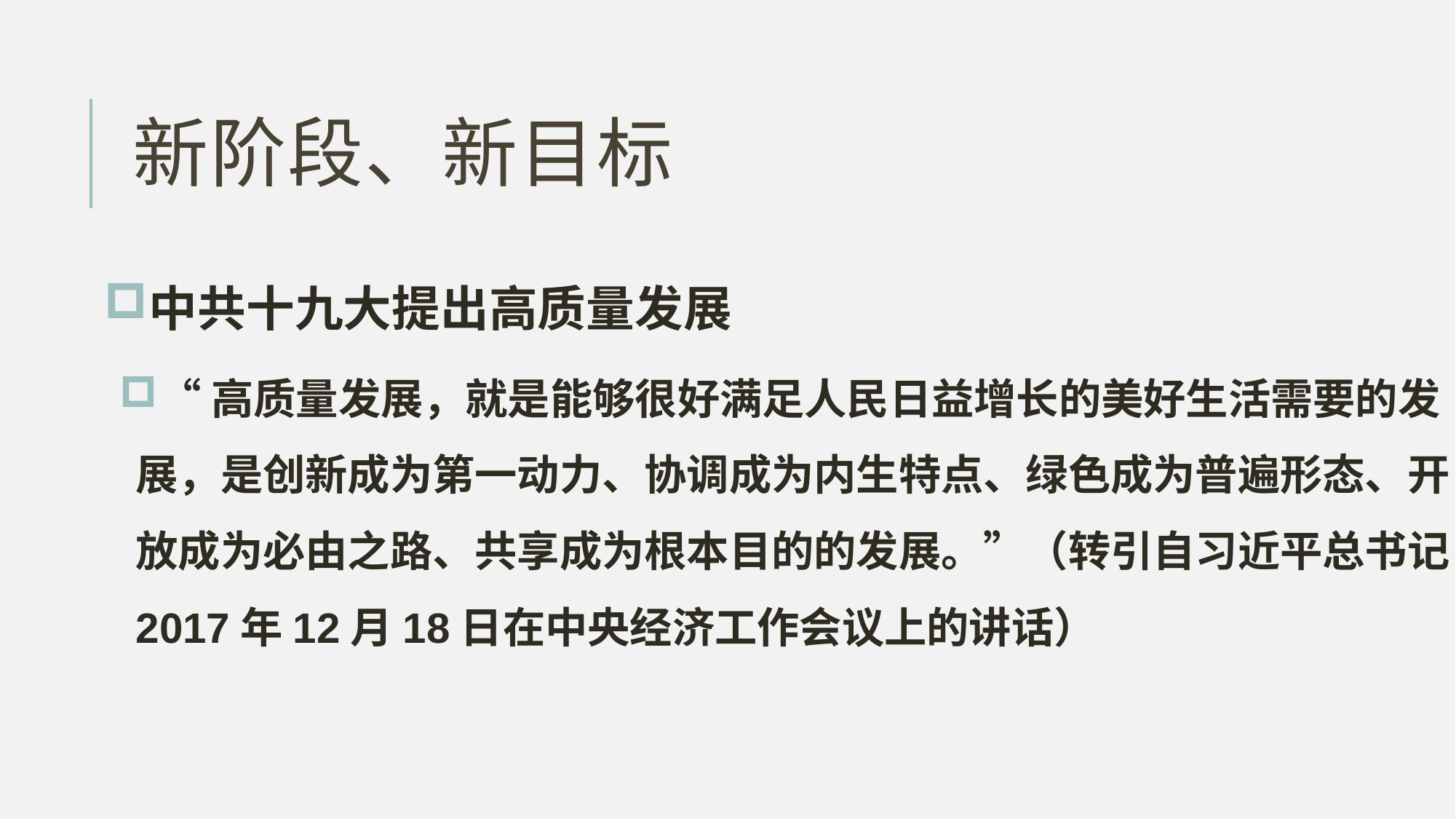

# 新阶段、新目标
中共十九大提出高质量发展
“高质量发展，就是能够很好满足人民日益增长的美好生活需要的发展，是创新成为第一动力、协调成为内生特点、绿色成为普遍形态、开放成为必由之路、共享成为根本目的的发展。”（转引自习近平总书记2017年12月18日在中央经济工作会议上的讲话）